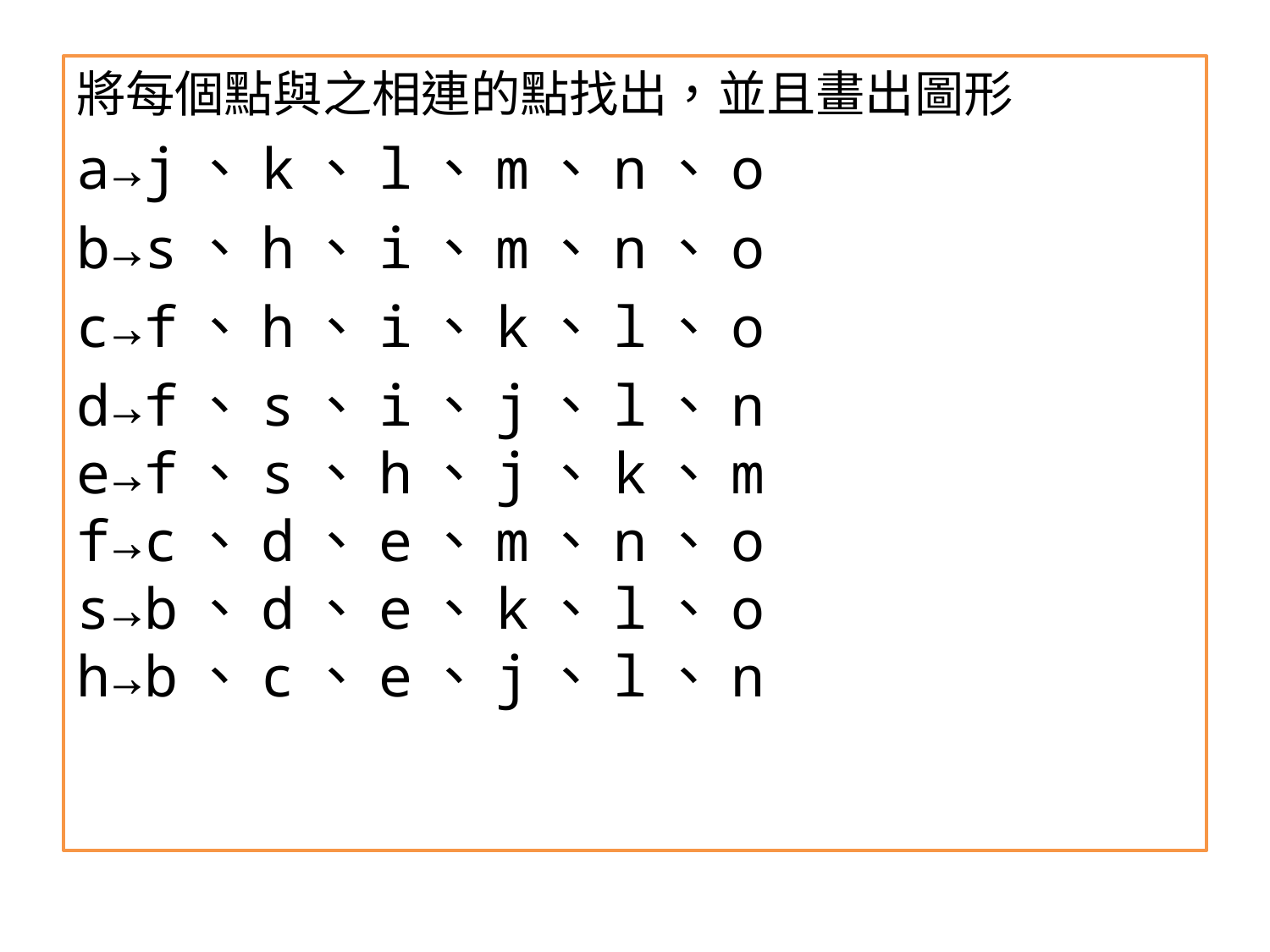

將每個點與之相連的點找出，並且畫出圖形
a→j、k、l、m、n、o
b→s、h、i、m、n、o
c→f、h、i、k、l、o
d→f、s、i、j、l、n
e→f、s、h、j、k、m
f→c、d、e、m、n、o
s→b、d、e、k、l、o
h→b、c、e、j、l、n